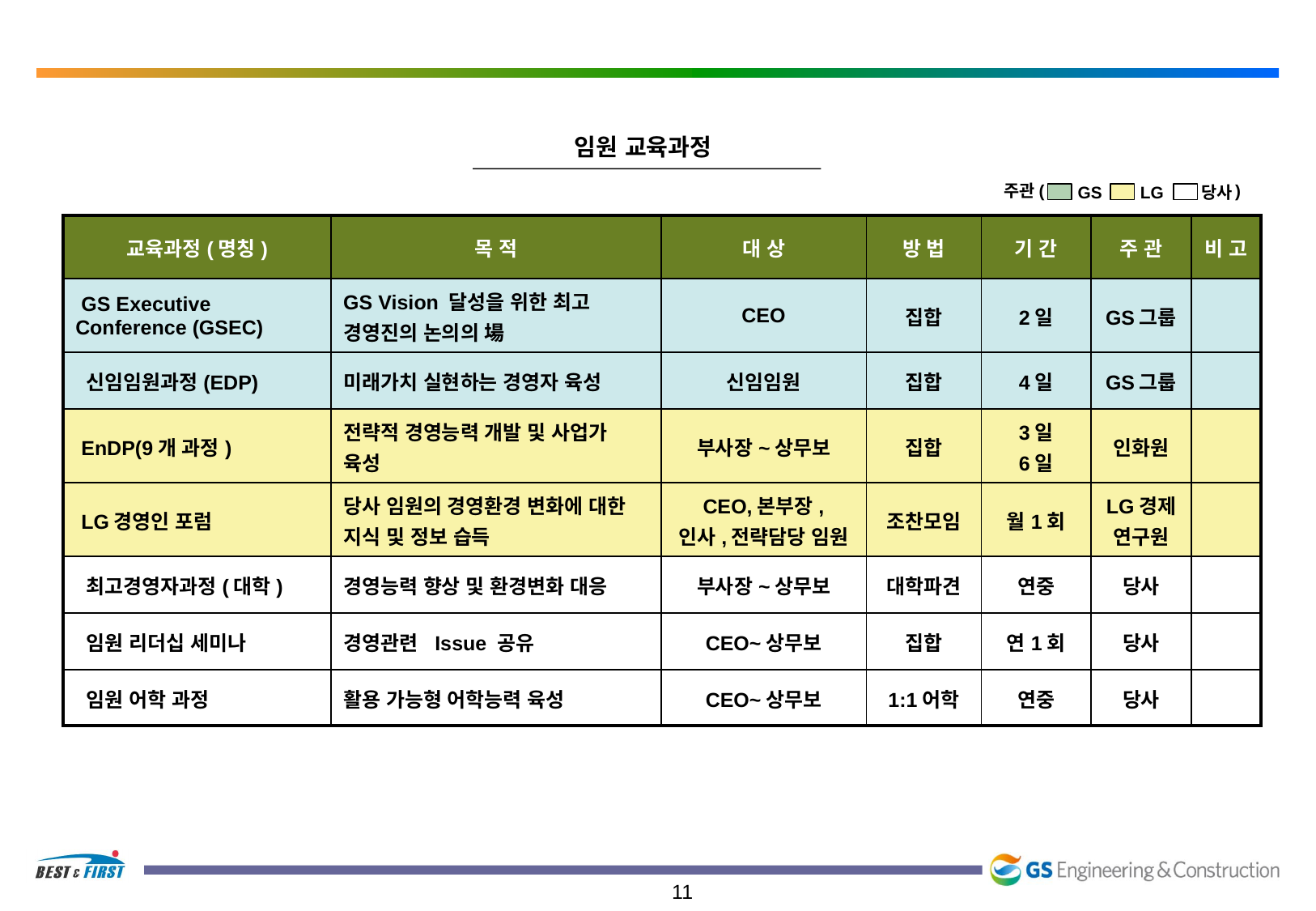

임원 교육과정

주관(                                         )
GS
  LG
당사

| 교육과정(명칭) | 목 적 | 대 상 | 방 법 | 기 간 | 주 관 | 비 고 |
| --- | --- | --- | --- | --- | --- | --- |
| GS Executive Conference (GSEC) | GS Vision 달성을 위한 최고 경영진의 논의의 場 | CEO | 집합 | 2일 | GS그룹 |  |
| 신임임원과정(EDP) | 미래가치 실현하는 경영자 육성 | 신임임원 | 집합 | 4일 | GS그룹 |  |
| EnDP(9개 과정) | 전략적 경영능력 개발 및 사업가 육성 | 부사장~상무보 | 집합 | 3일 6일 | 인화원 |  |
| LG경영인 포럼 | 당사 임원의 경영환경 변화에 대한 지식 및 정보 습득 | CEO,본부장, 인사,전략담당 임원 | 조찬모임 | 월1회 | LG경제 연구원 |  |
| 최고경영자과정(대학) | 경영능력 향상 및 환경변화 대응 | 부사장~상무보 | 대학파견 | 연중 | 당사 |  |
| 임원 리더십 세미나 | 경영관련 Issue 공유 | CEO~상무보 | 집합 | 연1회 | 당사 |  |
| 임원 어학 과정 | 활용 가능형 어학능력 육성 | CEO~상무보 | 1:1어학 | 연중 | 당사 |  |

11